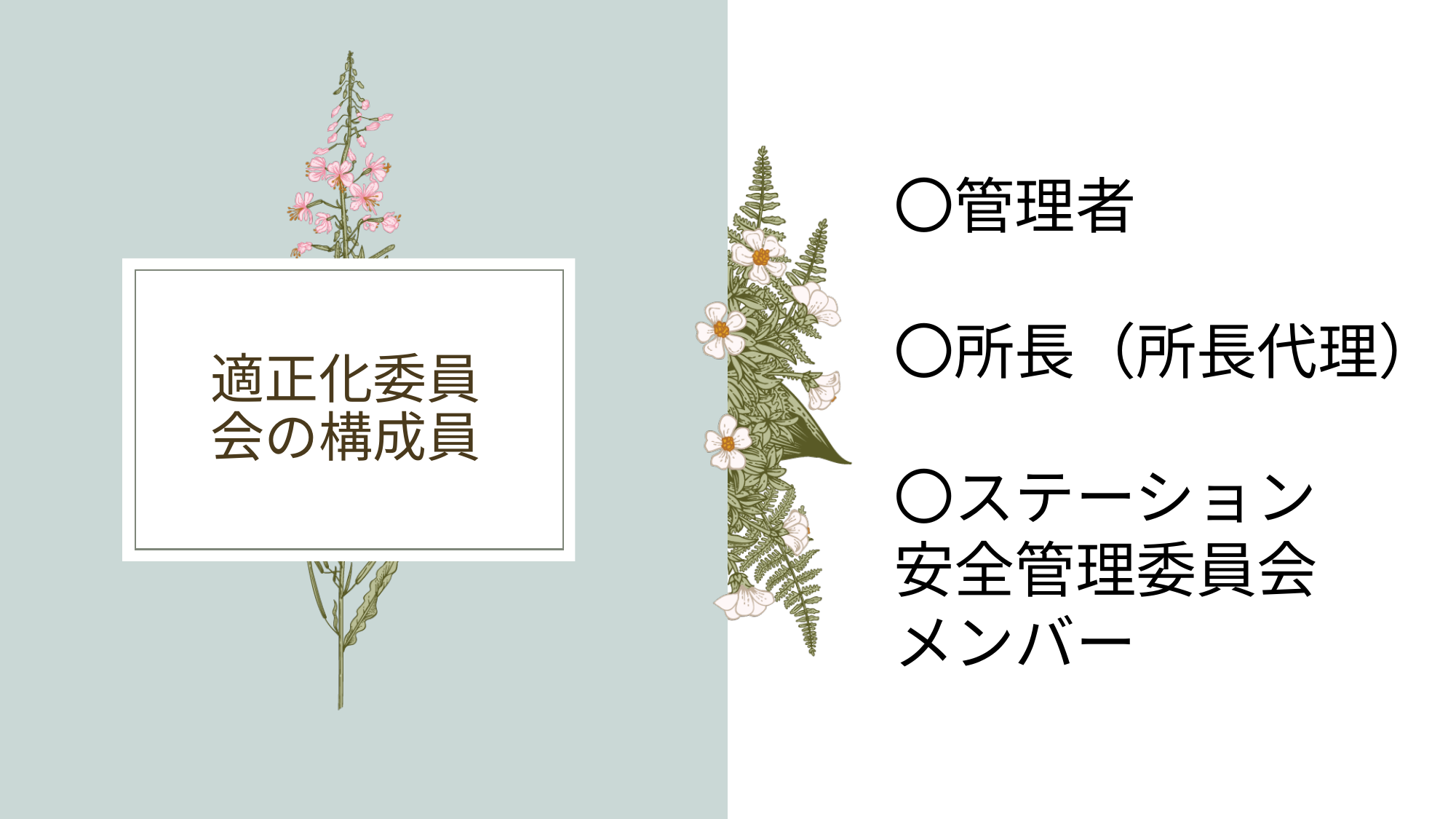

〇管理者

〇所長（所長代理）

〇ステーション
安全管理委員会
メンバー
# 適正化委員会の構成員